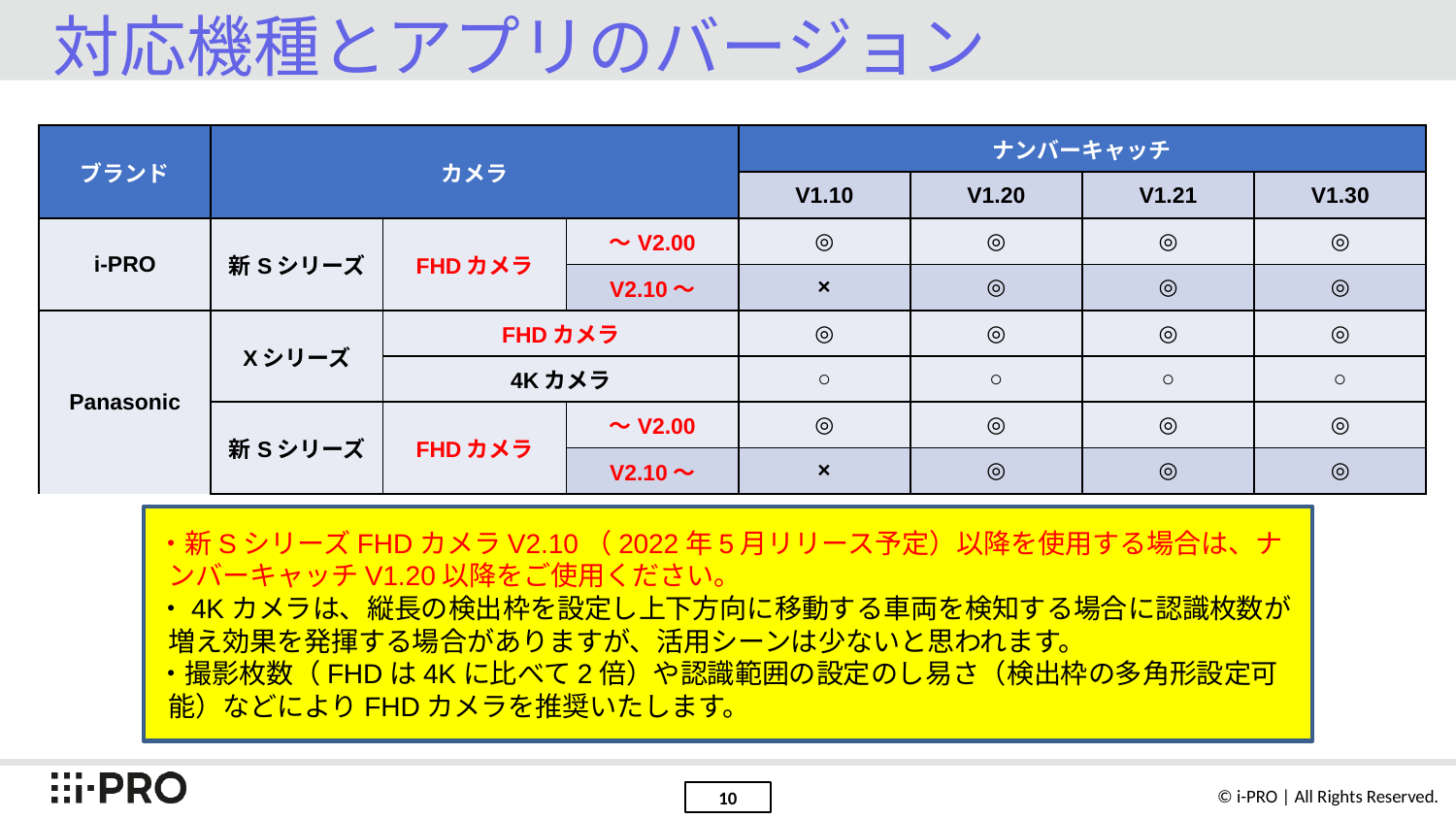

# 対応機種とアプリのバージョン
| ブランド | カメラ |  |  | ナンバーキャッチ |  |  |  |
| --- | --- | --- | --- | --- | --- | --- | --- |
|  |  |  |  | V1.10 | V1.20 | V1.21 | V1.30 |
| i-PRO | 新Sシリーズ | FHDカメラ | ～V2.00 | ◎ | ◎ | ◎ | ◎ |
|  |  |  | V2.10～ | × | ◎ | ◎ | ◎ |
| Panasonic | Xシリーズ | FHDカメラ |  | ◎ | ◎ | ◎ | ◎ |
|  |  | 4Kカメラ |  | ○ | ○ | ○ | ○ |
|  | 新Sシリーズ | FHDカメラ | ～V2.00 | ◎ | ◎ | ◎ | ◎ |
|  |  |  | V2.10～ | × | ◎ | ◎ | ◎ |
・新SシリーズFHDカメラV2.10（2022年5月リリース予定）以降を使用する場合は、ナンバーキャッチV1.20以降をご使用ください。
・4Kカメラは、縦長の検出枠を設定し上下方向に移動する車両を検知する場合に認識枚数が増え効果を発揮する場合がありますが、活用シーンは少ないと思われます。
・撮影枚数（FHDは4Kに比べて2倍）や認識範囲の設定のし易さ（検出枠の多角形設定可能）などによりFHDカメラを推奨いたします。